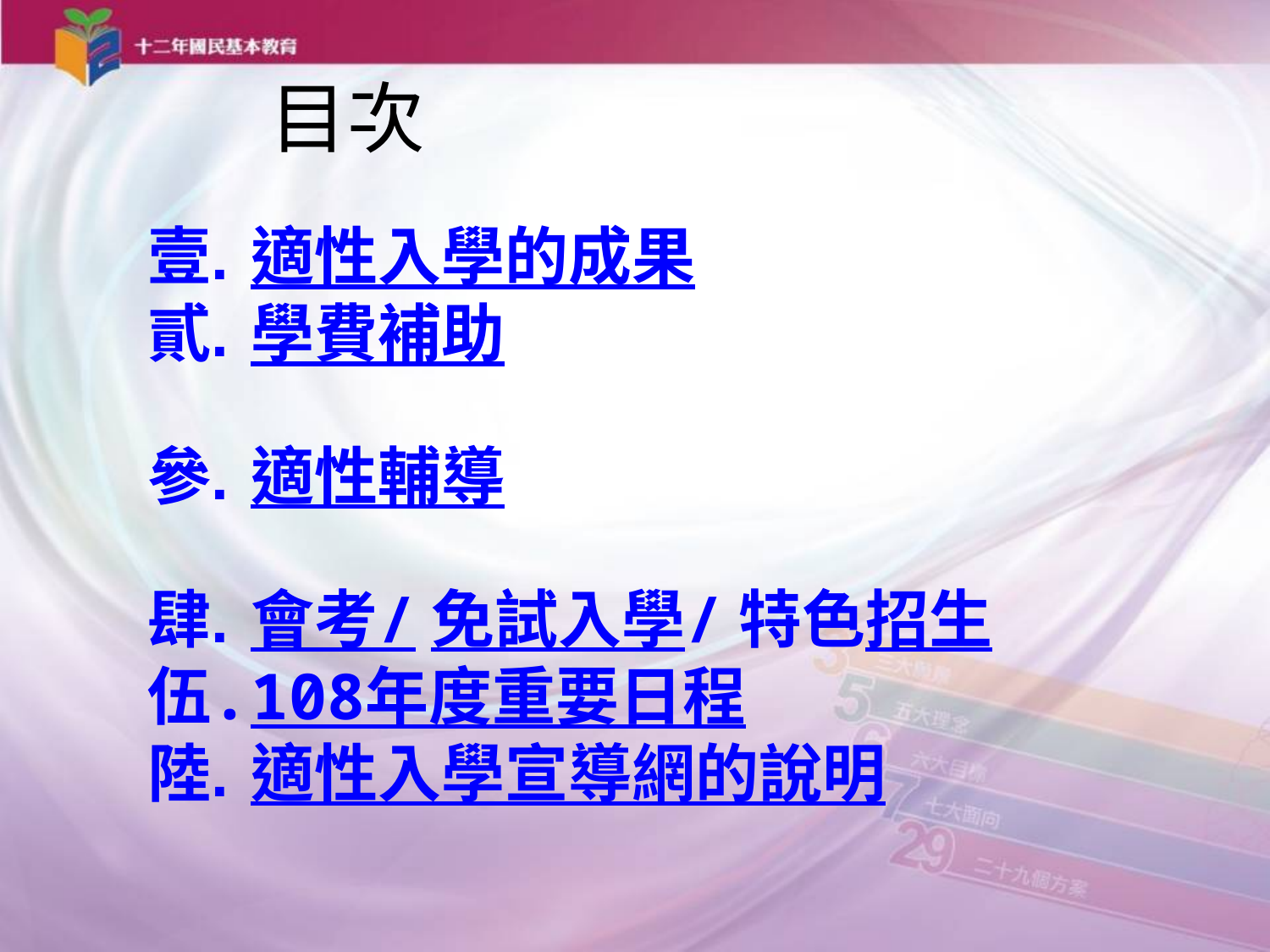

目次
適性入學的成果
學費補助

適性輔導

會考/免試入學/特色招生
108年度重要日程
適性入學宣導網的說明